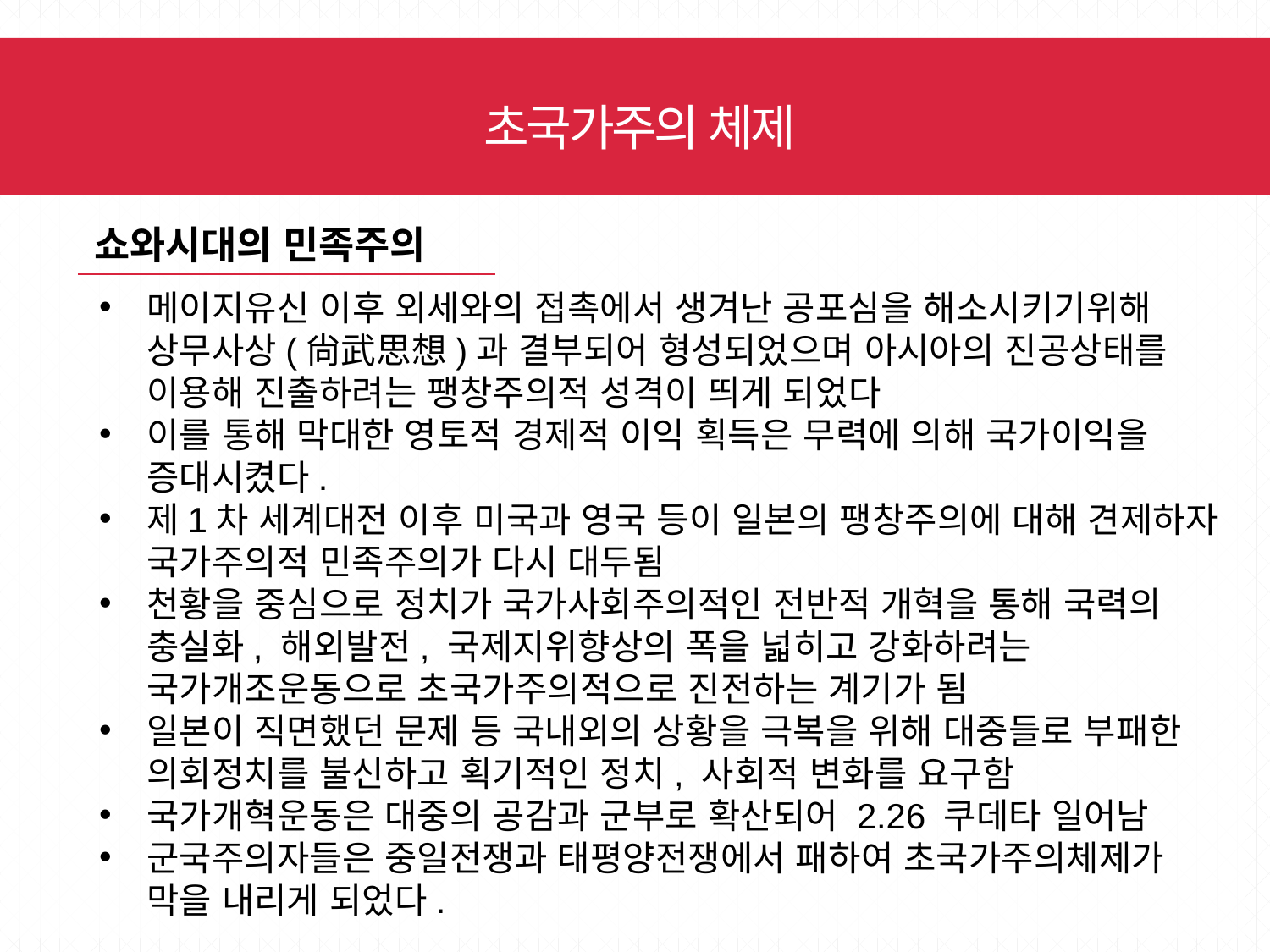

초국가주의 체제

쇼와시대의 민족주의

메이지유신 이후 외세와의 접촉에서 생겨난 공포심을 해소시키기위해 상무사상(尙武思想)과 결부되어 형성되었으며 아시아의 진공상태를 이용해 진출하려는 팽창주의적 성격이 띄게 되었다
이를 통해 막대한 영토적 경제적 이익 획득은 무력에 의해 국가이익을 증대시켰다.
제1차 세계대전 이후 미국과 영국 등이 일본의 팽창주의에 대해 견제하자 국가주의적 민족주의가 다시 대두됨
천황을 중심으로 정치가 국가사회주의적인 전반적 개혁을 통해 국력의 충실화, 해외발전, 국제지위향상의 폭을 넓히고 강화하려는 국가개조운동으로 초국가주의적으로 진전하는 계기가 됨
일본이 직면했던 문제 등 국내외의 상황을 극복을 위해 대중들로 부패한 의회정치를 불신하고 획기적인 정치, 사회적 변화를 요구함
국가개혁운동은 대중의 공감과 군부로 확산되어 2.26 쿠데타 일어남
군국주의자들은 중일전쟁과 태평양전쟁에서 패하여 초국가주의체제가 막을 내리게 되었다.